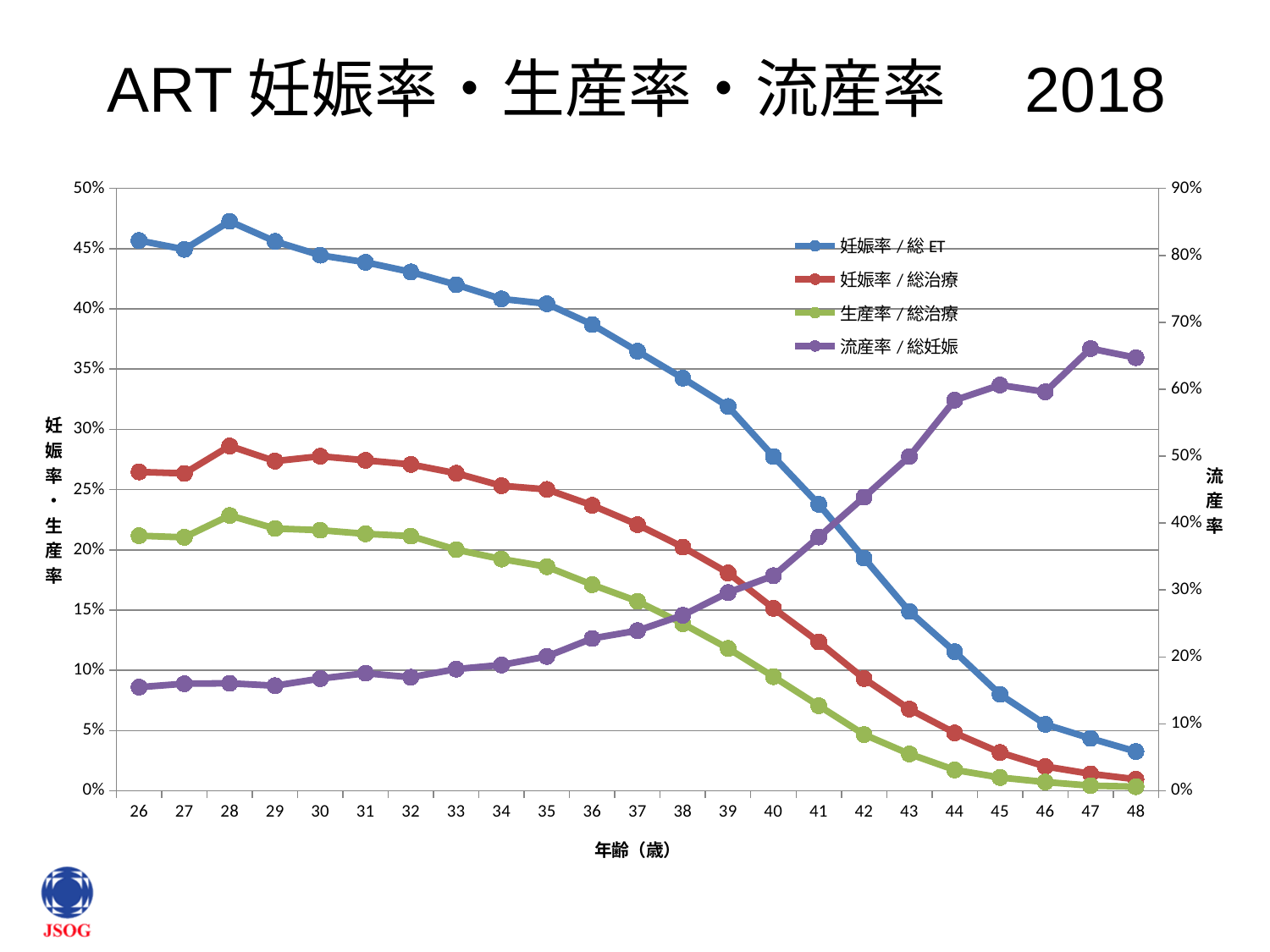

# ART妊娠率・生産率・流産率　2018

### Chart

| Category | 妊娠率/総ET | 妊娠率/総治療 | 生産率/総治療 | 流産率/総妊娠 |
|---|---|---|---|---|
| 26 | 0.4567779960707269 | 0.2646556630620376 | 0.21172453044963005 | 0.15483870967741936 |
| 27 | 0.449438202247191 | 0.2634178465591044 | 0.21040500493908462 | 0.16 |
| 28 | 0.4726810673443456 | 0.28620888632429314 | 0.2285054818234276 | 0.16061827956989247 |
| 29 | 0.45606091788433833 | 0.2736478142751297 | 0.21770807606816497 | 0.15703971119133575 |
| 30 | 0.44454035390591284 | 0.2776779295470884 | 0.21630122214234362 | 0.16763754045307444 |
| 31 | 0.43870382959438026 | 0.2742986681779541 | 0.21330405213941628 | 0.1756198347107438 |
| 32 | 0.4306834030683403 | 0.2708613531372434 | 0.21139114671656628 | 0.16968911917098445 |
| 33 | 0.4200913242009132 | 0.26357191414975234 | 0.20015538506361075 | 0.1818349299926308 |
| 34 | 0.4082716130300845 | 0.25321138211382116 | 0.19235772357723577 | 0.18799165195055387 |
| 35 | 0.40429112326461925 | 0.2501487431206307 | 0.18600327234865388 | 0.20068381150587186 |
| 36 | 0.3870632998962297 | 0.23691732241786936 | 0.17107166801933732 | 0.22758415251712838 |
| 37 | 0.3648670689936389 | 0.22092372518681896 | 0.15729005497580406 | 0.23930859782446728 |
| 38 | 0.342482280199065 | 0.20229222957926304 | 0.1386620742896167 | 0.2622926757669162 |
| 39 | 0.318990961077292 | 0.1808082392304475 | 0.11817754077791719 | 0.2962266878704641 |
| 40 | 0.27749883774988376 | 0.1514590205531591 | 0.09472215173813753 | 0.32132685541966827 |
| 41 | 0.23786209710322317 | 0.12359550561797752 | 0.07062221751112996 | 0.379073756432247 |
| 42 | 0.19317327162279432 | 0.09311210262130508 | 0.04668153931957613 | 0.438754117999401 |
| 43 | 0.14886780905752753 | 0.0677694584711823 | 0.0305415288176911 | 0.499486125385406 |
| 44 | 0.11551744670715731 | 0.04799129230160301 | 0.017316445675836137 | 0.5835051546391753 |
| 45 | 0.08003820439350526 | 0.0317737165390157 | 0.010995677561234549 | 0.6062052505966588 |
| 46 | 0.05510948905109489 | 0.02018716577540107 | 0.007219251336898396 | 0.5960264900662252 |
| 47 | 0.04344453064391001 | 0.014021031547320982 | 0.004256384576865298 | 0.6607142857142857 |
| 48 | 0.032567049808429116 | 0.009572072072072071 | 0.0033783783783783786 | 0.6470588235294118 |